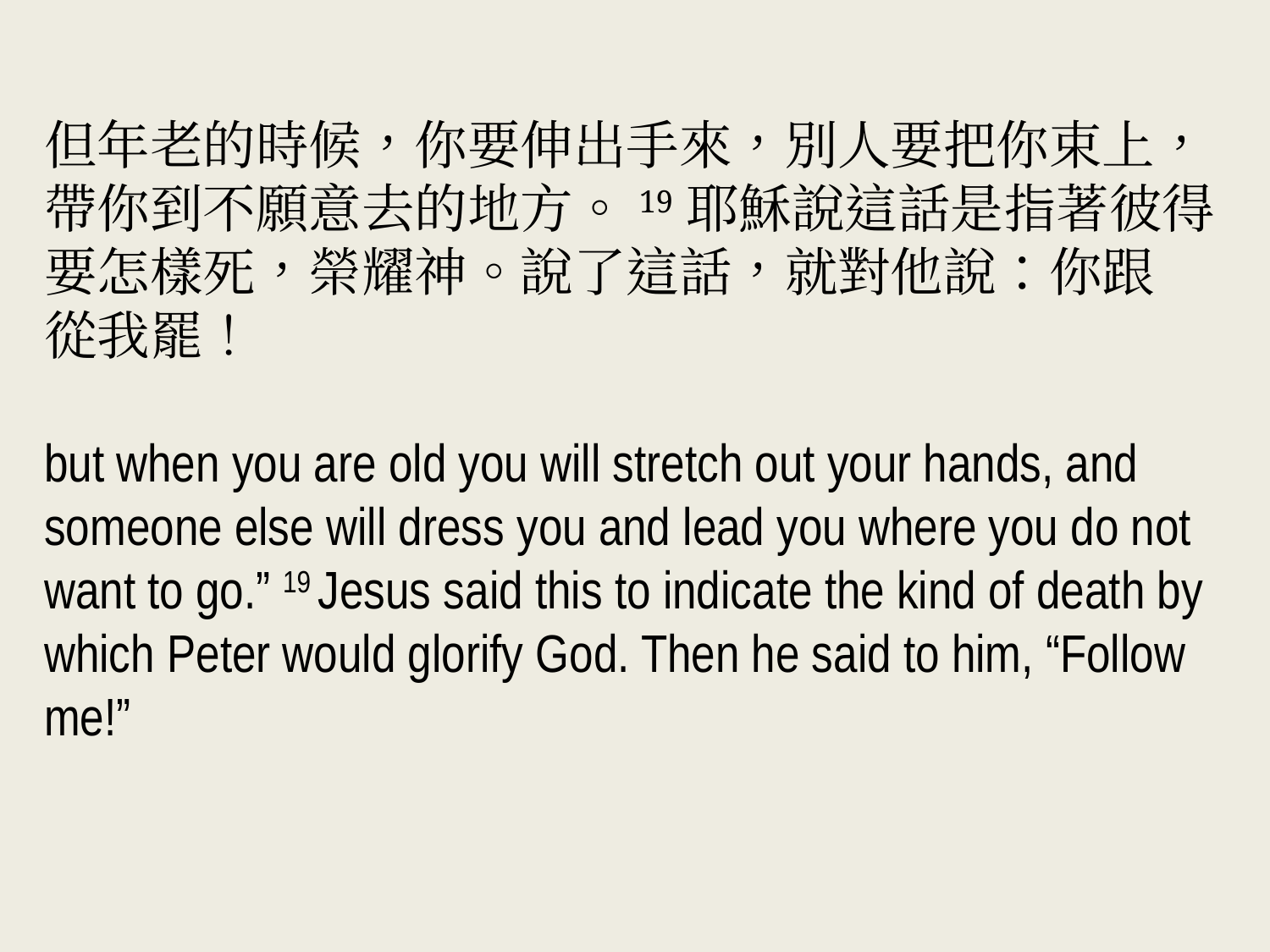

但年老的時候，你要伸出手來，別人要把你束上，
帶你到不願意去的地方。19耶穌說這話是指著彼得
要怎樣死，榮耀神。說了這話，就對他說：你跟
從我罷！

but when you are old you will stretch out your hands, and someone else will dress you and lead you where you do not want to go.” 19 Jesus said this to indicate the kind of death by which Peter would glorify God. Then he said to him, “Follow me!”